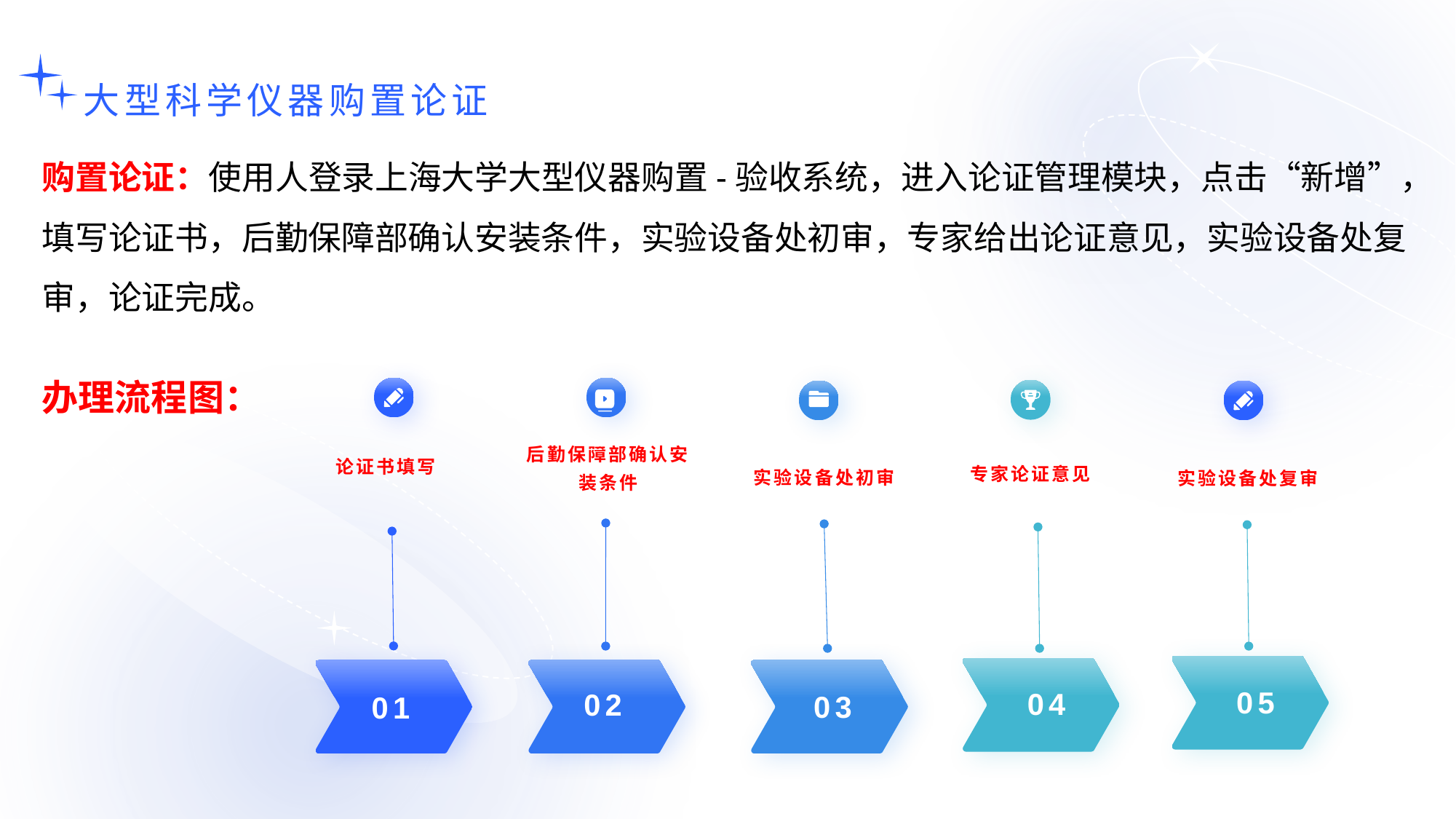

大型科学仪器购置论证
购置论证：使用人登录上海大学大型仪器购置-验收系统，进入论证管理模块，点击“新增”，填写论证书，后勤保障部确认安装条件，实验设备处初审，专家给出论证意见，实验设备处复审，论证完成。

办理流程图：

后勤保障部确认安装条件
论证书填写
专家论证意见
实验设备处初审
实验设备处复审

05
04
02
03
01